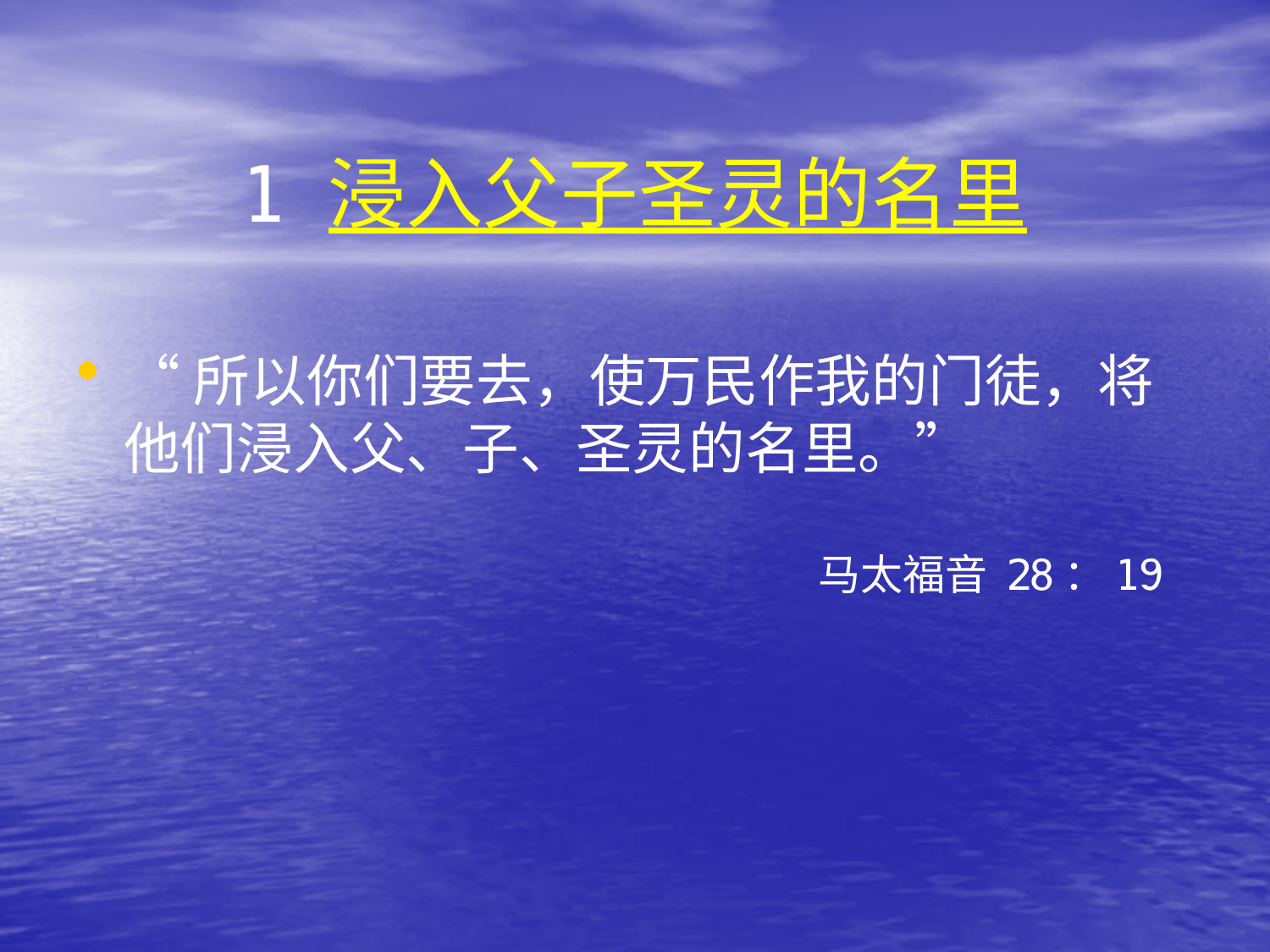

# 1 浸入父子圣灵的名里
“所以你们要去，使万民作我的门徒，将他们浸入父、子、圣灵的名里。”

马太福音 28：19